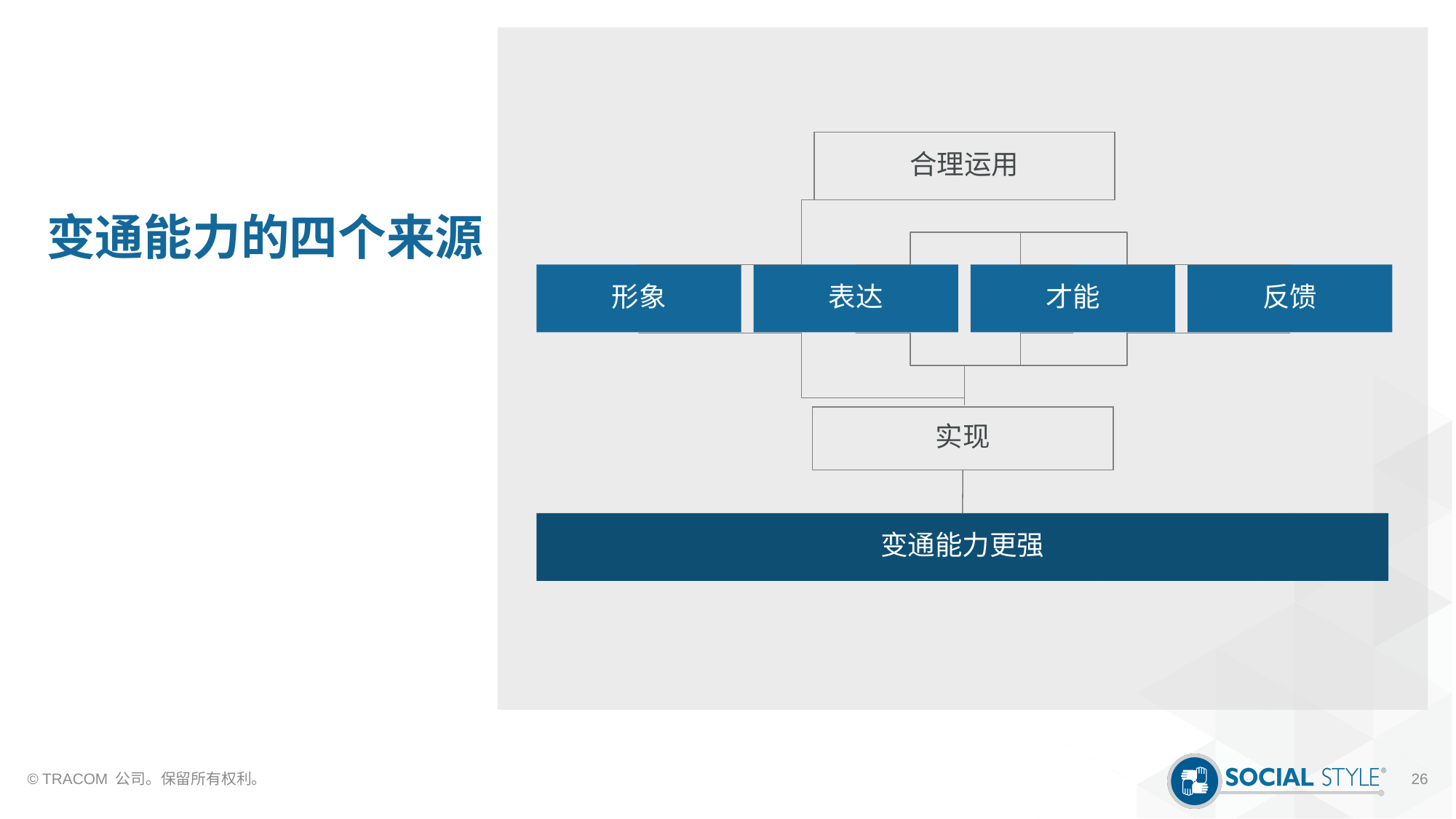

# 变通能力的四个来源

合理运用
形象
表达
才能
反馈
实现
变通能力更强
© TRACOM 公司。保留所有权利。
26